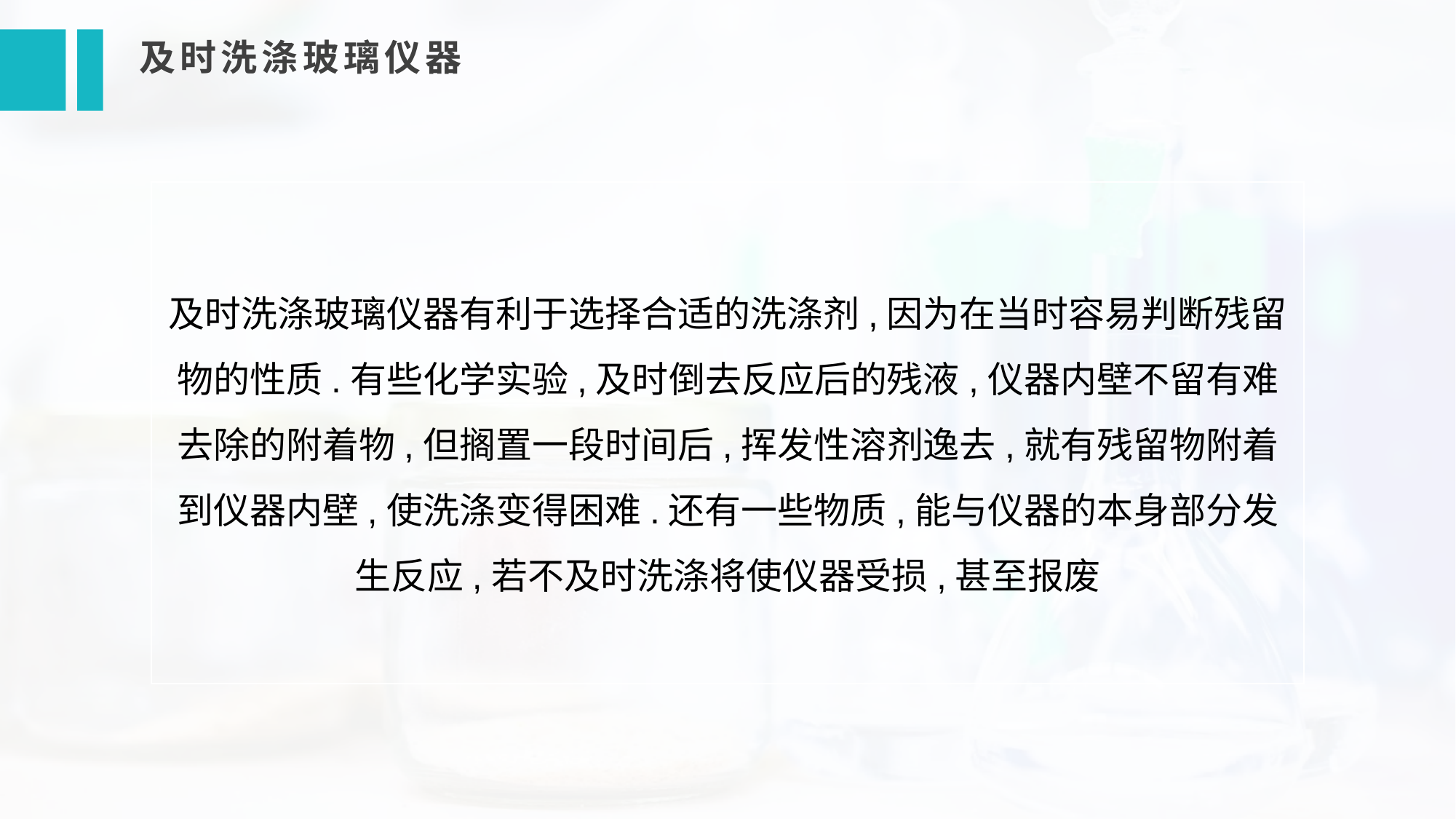

及时洗涤玻璃仪器
及时洗涤玻璃仪器有利于选择合适的洗涤剂,因为在当时容易判断残留物的性质.有些化学实验,及时倒去反应后的残液,仪器内壁不留有难去除的附着物,但搁置一段时间后,挥发性溶剂逸去,就有残留物附着到仪器内壁,使洗涤变得困难.还有一些物质,能与仪器的本身部分发生反应,若不及时洗涤将使仪器受损,甚至报废